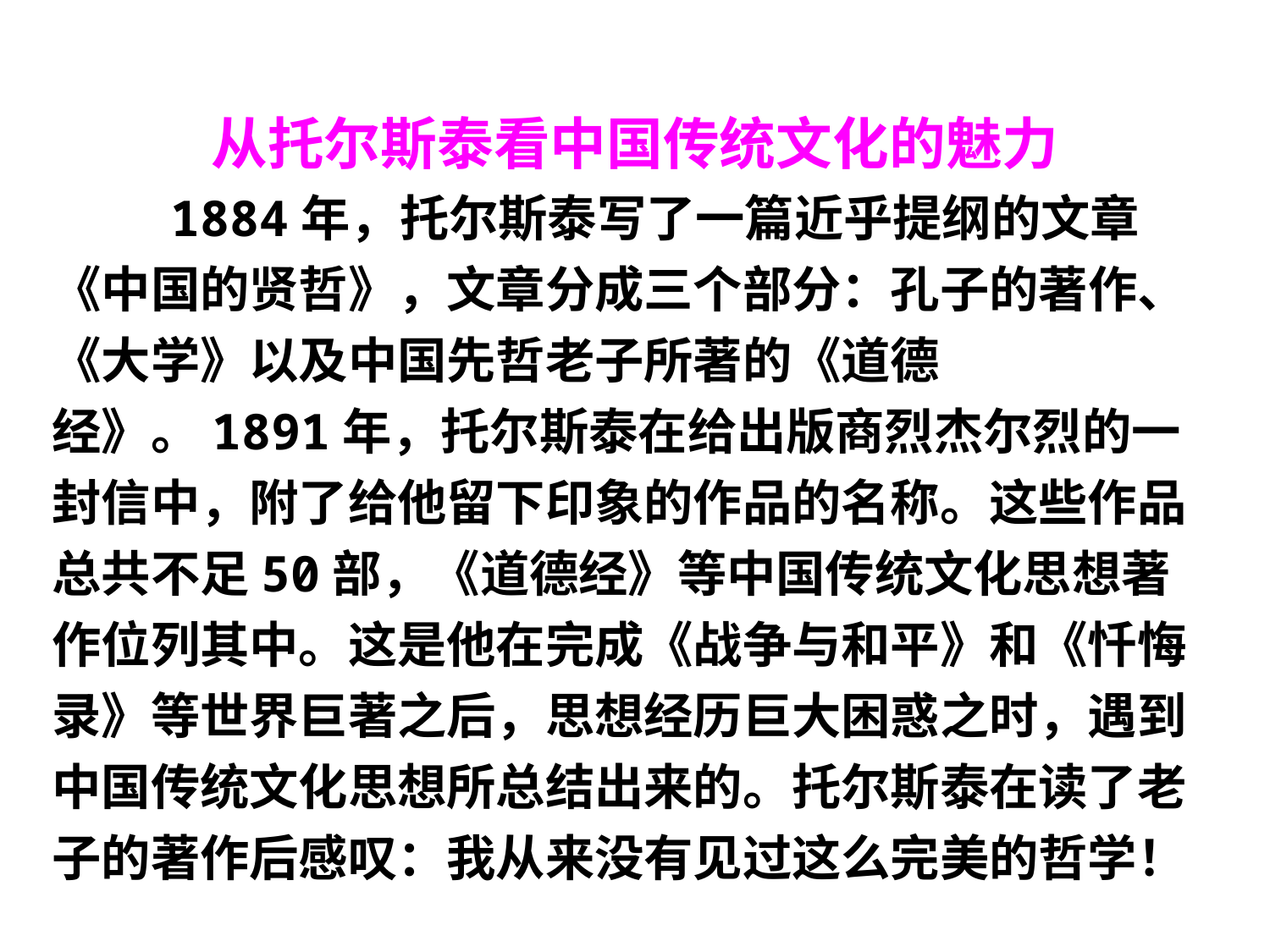

从托尔斯泰看中国传统文化的魅力
    1884年，托尔斯泰写了一篇近乎提纲的文章《中国的贤哲》，文章分成三个部分：孔子的著作、《大学》以及中国先哲老子所著的《道德经》。1891年，托尔斯泰在给出版商烈杰尔烈的一封信中，附了给他留下印象的作品的名称。这些作品总共不足50部，《道德经》等中国传统文化思想著作位列其中。这是他在完成《战争与和平》和《忏悔录》等世界巨著之后，思想经历巨大困惑之时，遇到中国传统文化思想所总结出来的。托尔斯泰在读了老子的著作后感叹：我从来没有见过这么完美的哲学！